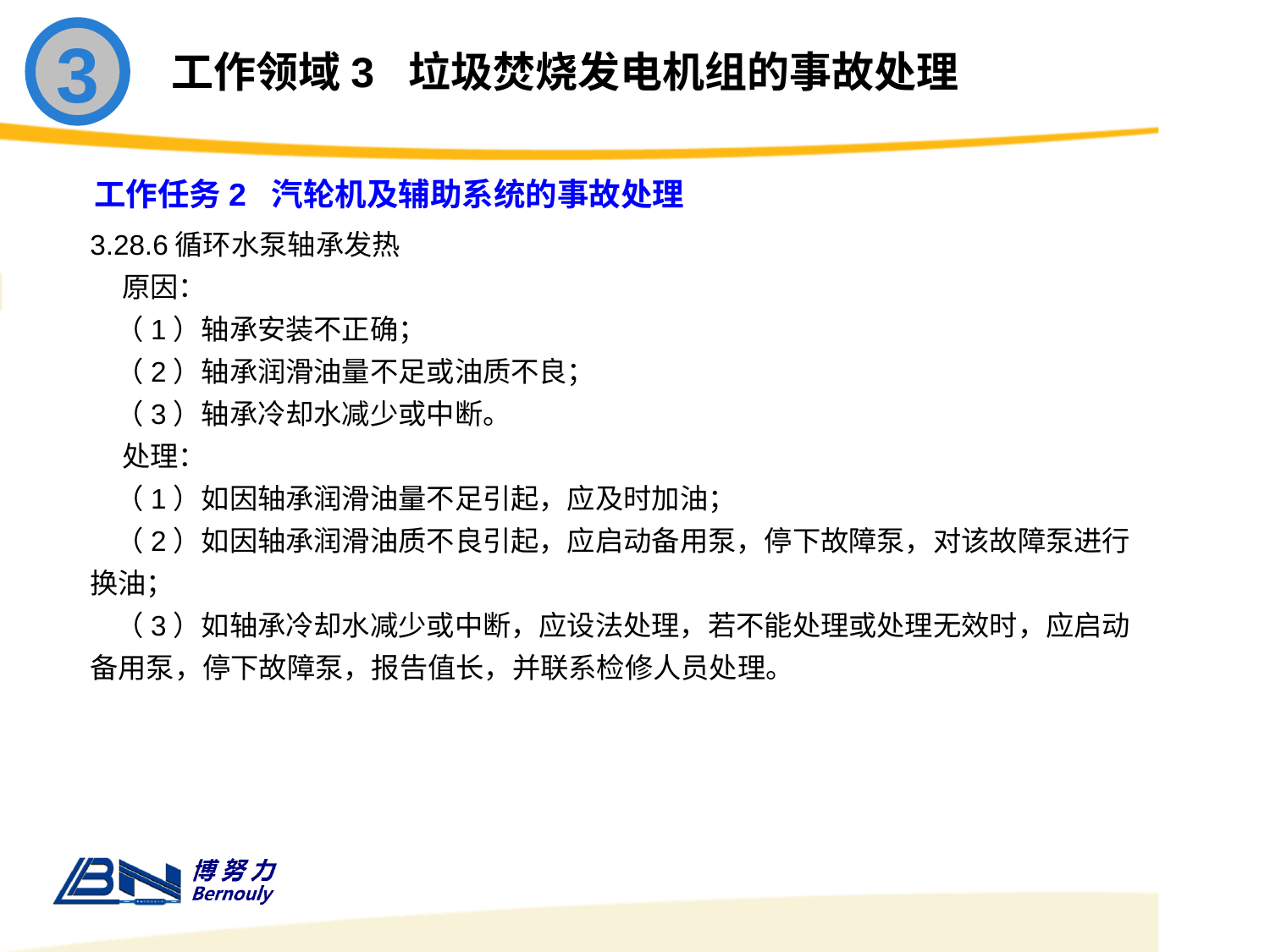

3
工作领域3  垃圾焚烧发电机组的事故处理
工作任务2  汽轮机及辅助系统的事故处理
3.28.6循环水泵轴承发热
    原因：
   （1）轴承安装不正确；
   （2）轴承润滑油量不足或油质不良；
   （3）轴承冷却水减少或中断。
    处理：
   （1）如因轴承润滑油量不足引起，应及时加油；
   （2）如因轴承润滑油质不良引起，应启动备用泵，停下故障泵，对该故障泵进行换油；
   （3）如轴承冷却水减少或中断，应设法处理，若不能处理或处理无效时，应启动备用泵，停下故障泵，报告值长，并联系检修人员处理。